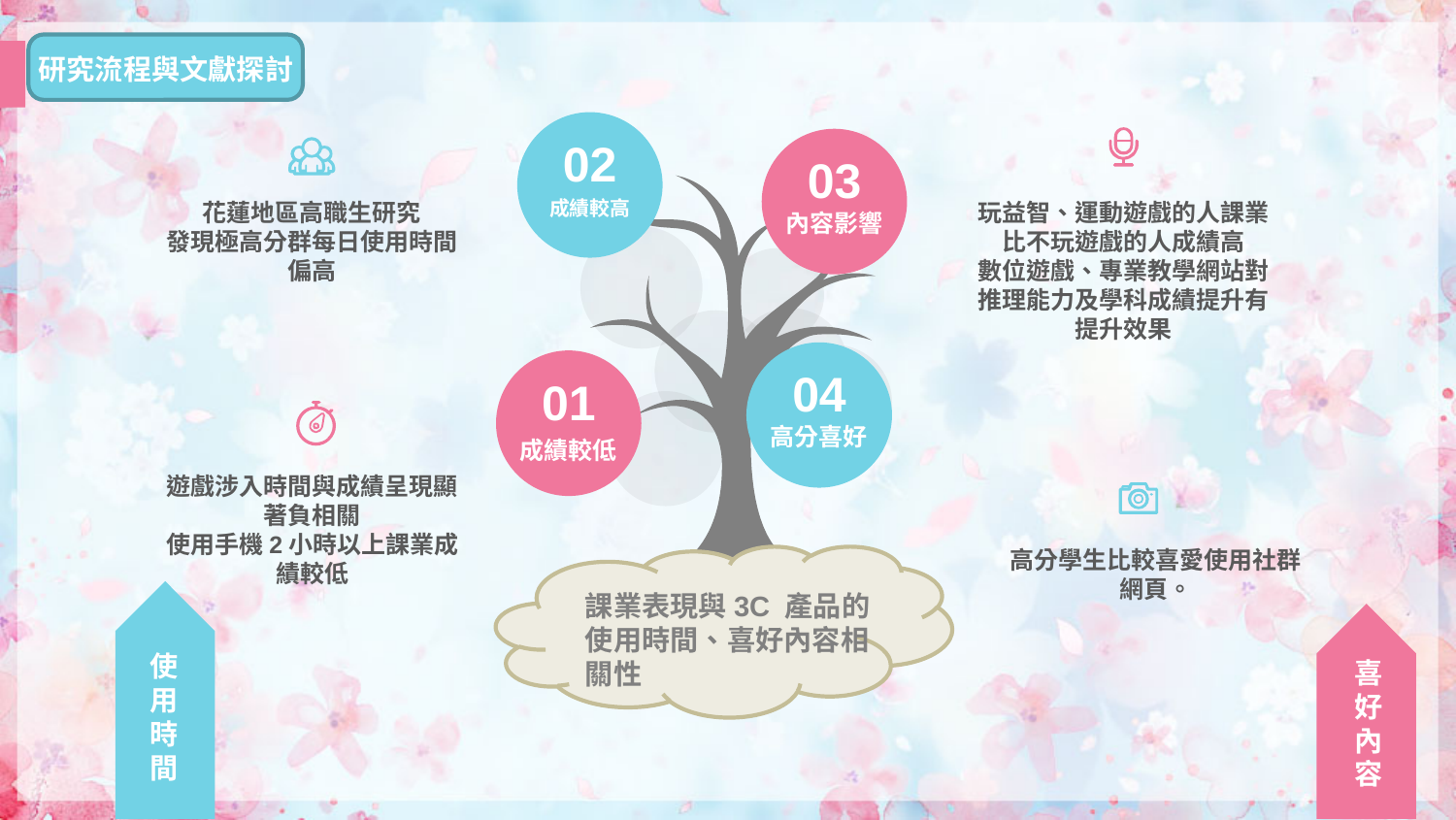

研究流程與文獻探討

02
成績較高

03
內容影響

花蓮地區高職生研究
發現極高分群每日使用時間偏高
玩益智、運動遊戲的人課業比不玩遊戲的人成績高
數位遊戲、專業教學網站對推理能力及學科成績提升有提升效果

04
高分喜好

01
成績較低

遊戲涉入時間與成績呈現顯著負相關
使用手機2小時以上課業成績較低

高分學生比較喜愛使用社群網頁。

課業表現與3C 產品的使用時間、喜好內容相關性

使用時間
喜好內容